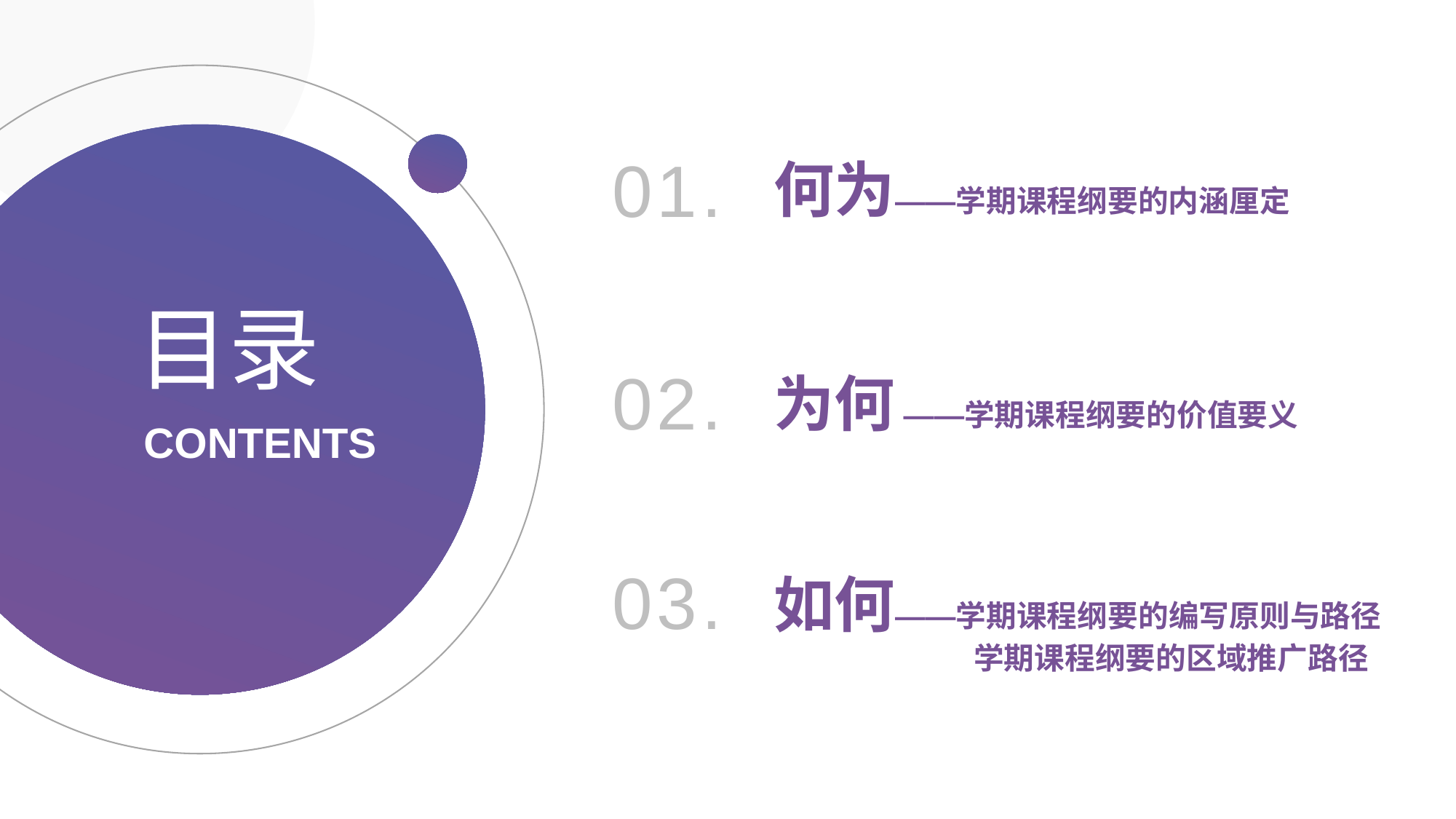

01.
何为——学期课程纲要的内涵厘定

目录
02.
为何 ——学期课程纲要的价值要义
CONTENTS
03.
如何——学期课程纲要的编写原则与路径
                       学期课程纲要的区域推广路径